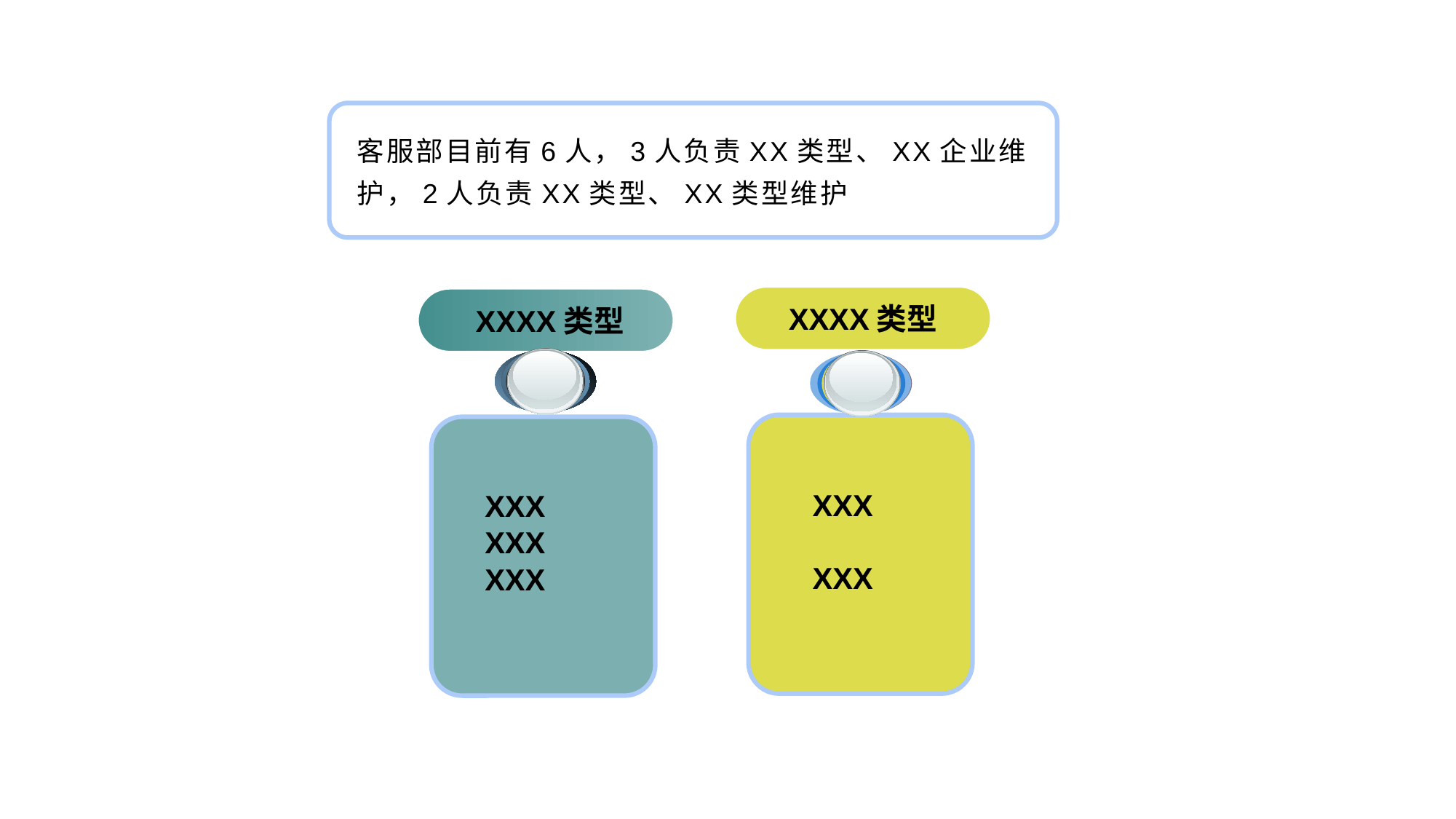

客服部目前有6人，3人负责XX类型、XX企业维护，2人负责XX类型、XX类型维护
XXXX类型
 XXXX类型

XXX
XXX
XXX

XXX

XXX